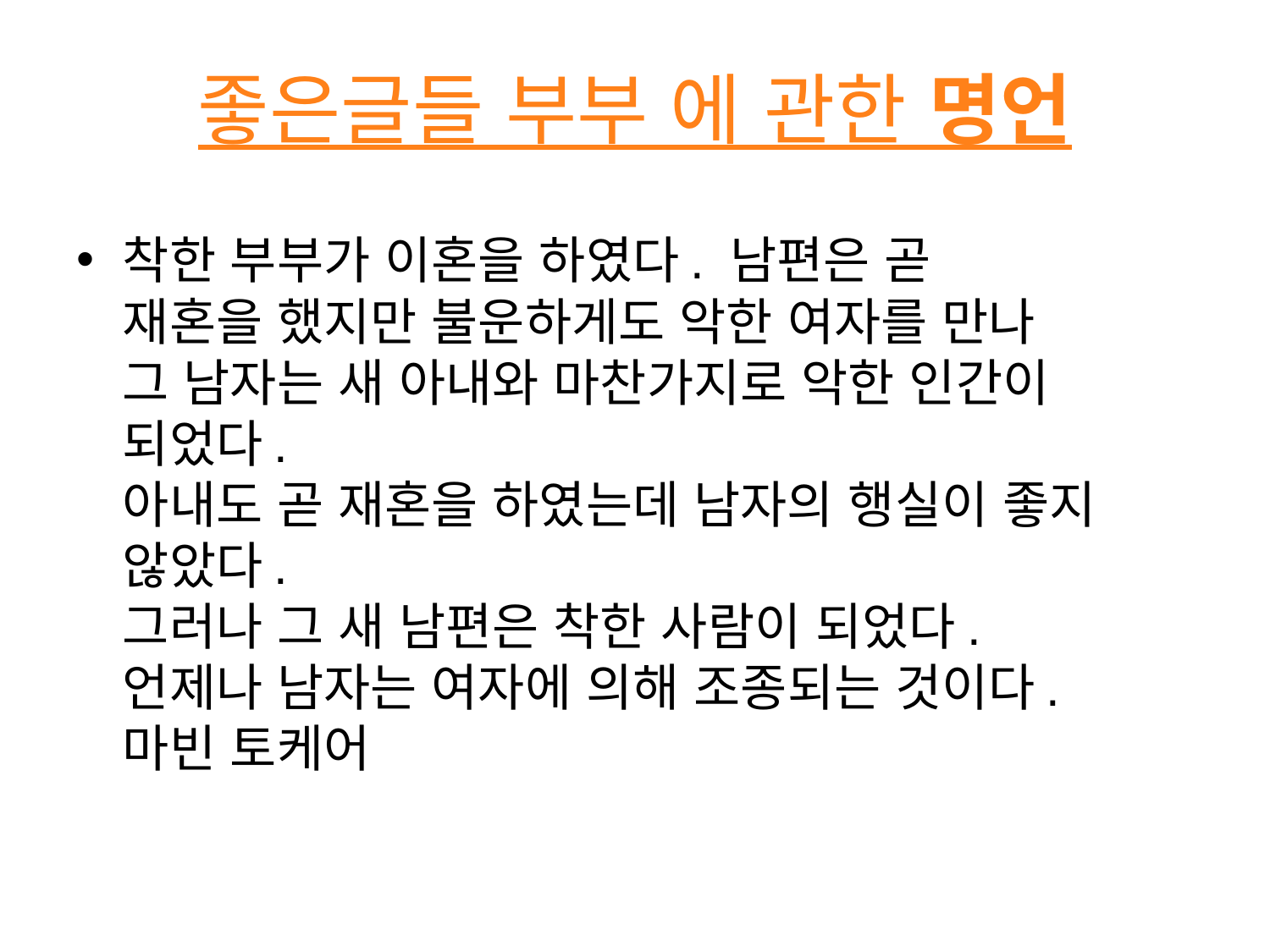

# 좋은글들 부부 에 관한 명언
착한 부부가 이혼을 하였다. 남편은 곧
재혼을 했지만 불운하게도 악한 여자를 만나
그 남자는 새 아내와 마찬가지로 악한 인간이 되었다.
아내도 곧 재혼을 하였는데 남자의 행실이 좋지 않았다.
그러나 그 새 남편은 착한 사람이 되었다.
언제나 남자는 여자에 의해 조종되는 것이다.
마빈 토케어